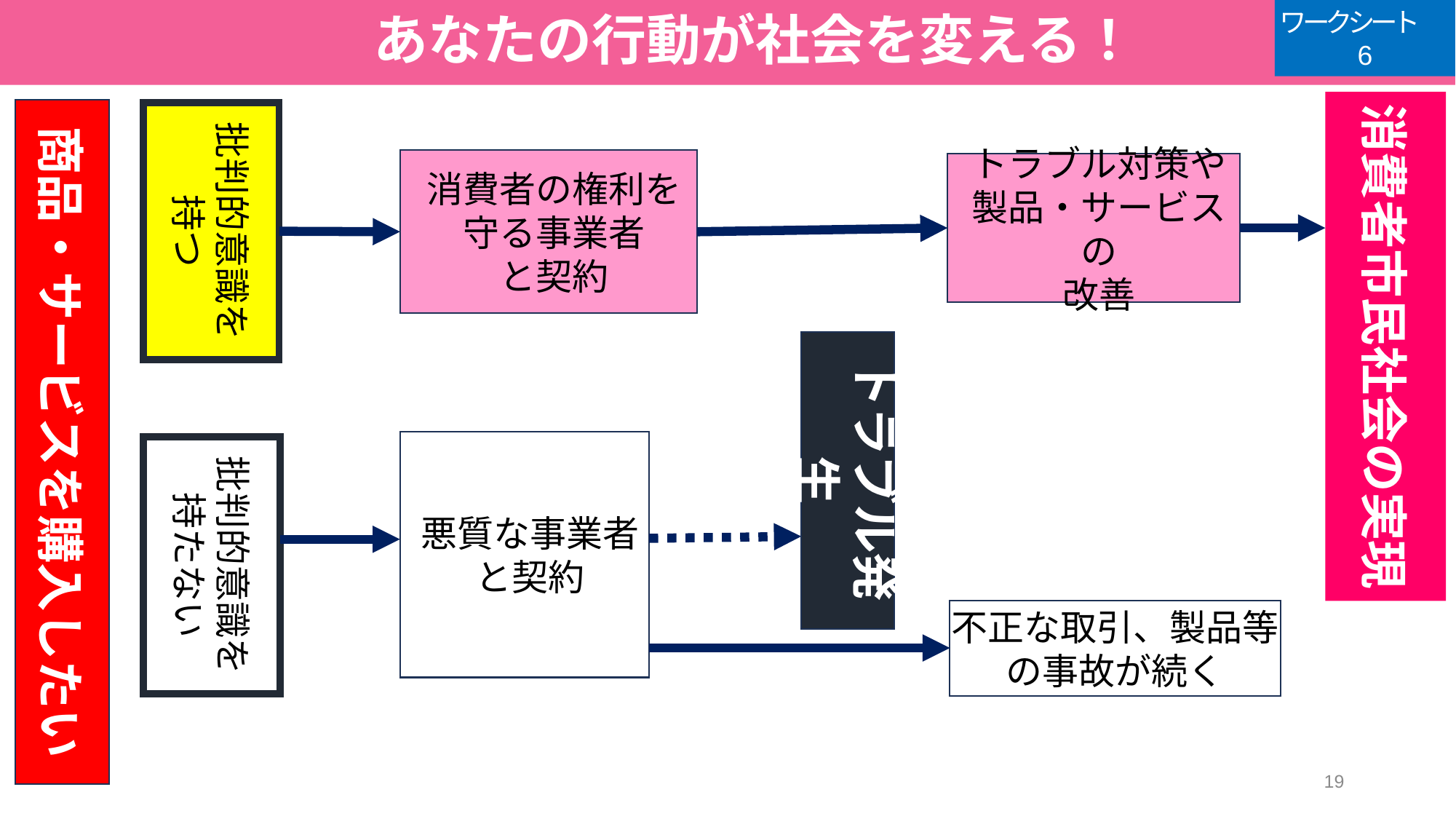

ワークシート　6
　あなたの行動が社会を変える！
消費者市民社会の実現
商品・サービスを購入したい
批判的意識を
持つ
消費者の権利を守る事業者
と契約
トラブル対策や
製品・サービスの
改善
トラブル発生
悪質な事業者と契約
批判的意識を
持たない
不正な取引、製品等
の事故が続く
19